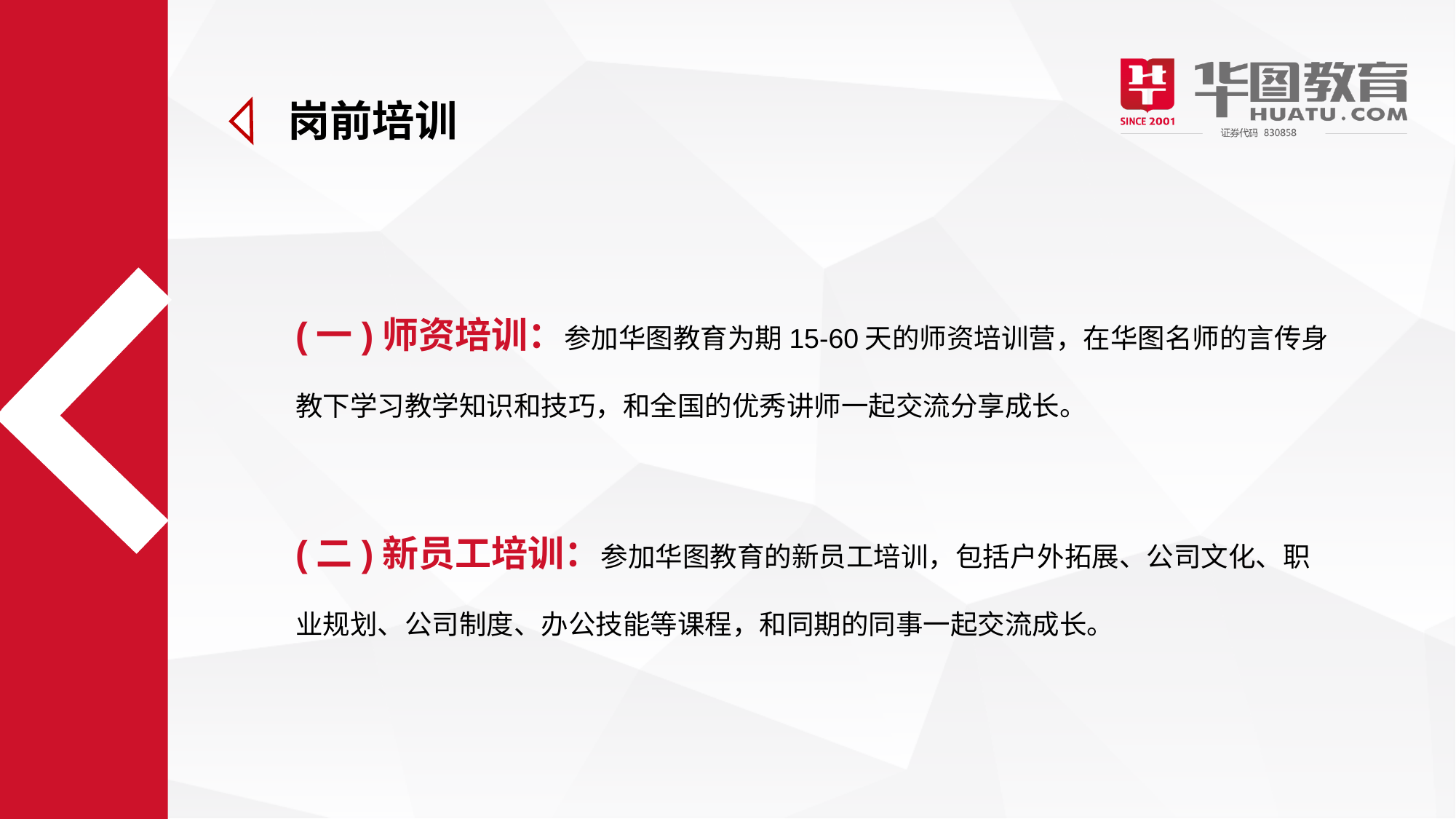

岗前培训

(一)师资培训：参加华图教育为期15-60天的师资培训营，在华图名师的言传身教下学习教学知识和技巧，和全国的优秀讲师一起交流分享成长。

(二)新员工培训：参加华图教育的新员工培训，包括户外拓展、公司文化、职业规划、公司制度、办公技能等课程，和同期的同事一起交流成长。